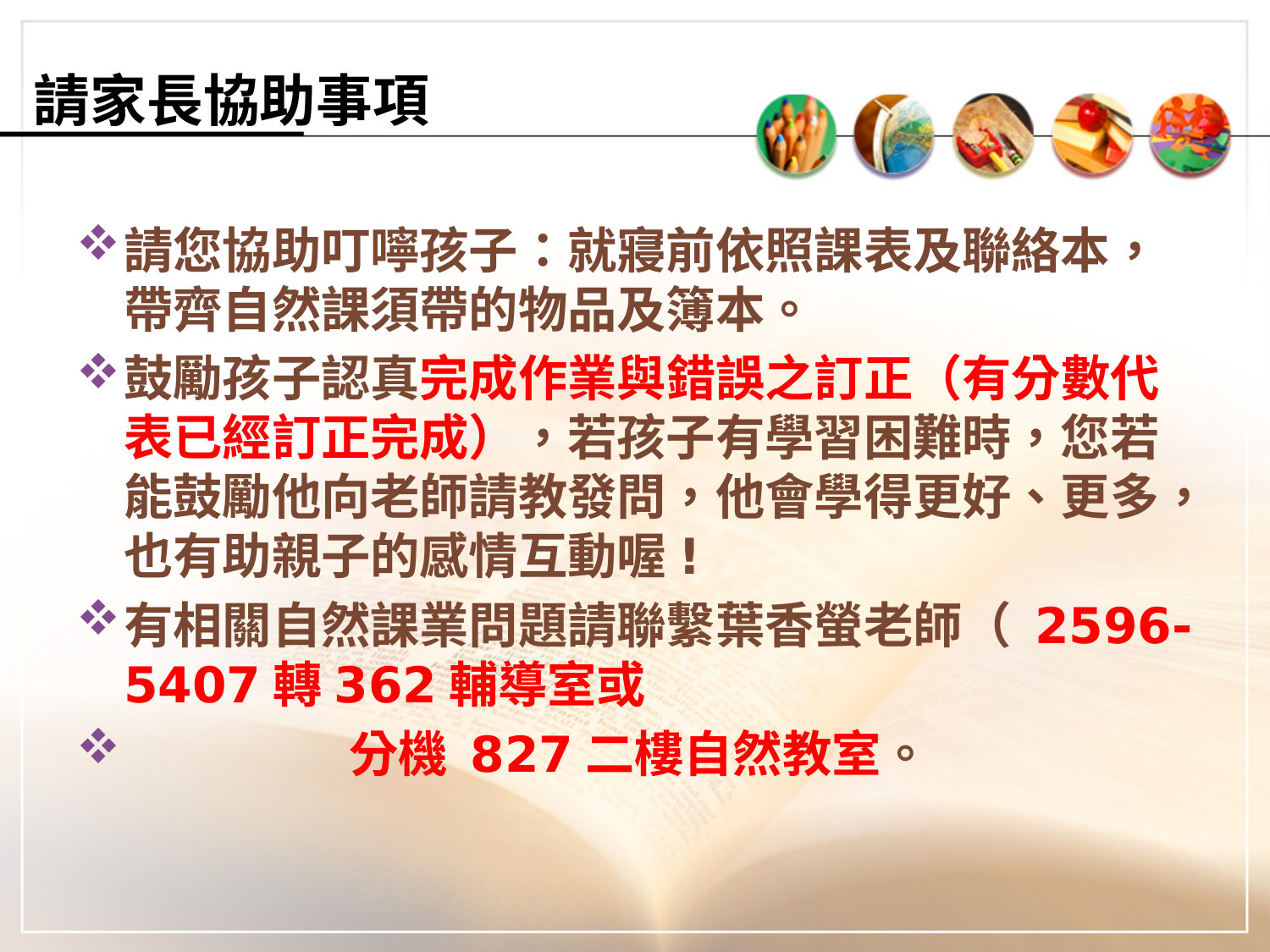

# 請家長協助事項
請您協助叮嚀孩子：就寢前依照課表及聯絡本，帶齊自然課須帶的物品及簿本。
鼓勵孩子認真完成作業與錯誤之訂正（有分數代表已經訂正完成），若孩子有學習困難時，您若能鼓勵他向老師請教發問，他會學得更好、更多，也有助親子的感情互動喔!
有相關自然課業問題請聯繫葉香螢老師（ 2596-5407轉362輔導室或
                   分機 827二樓自然教室。